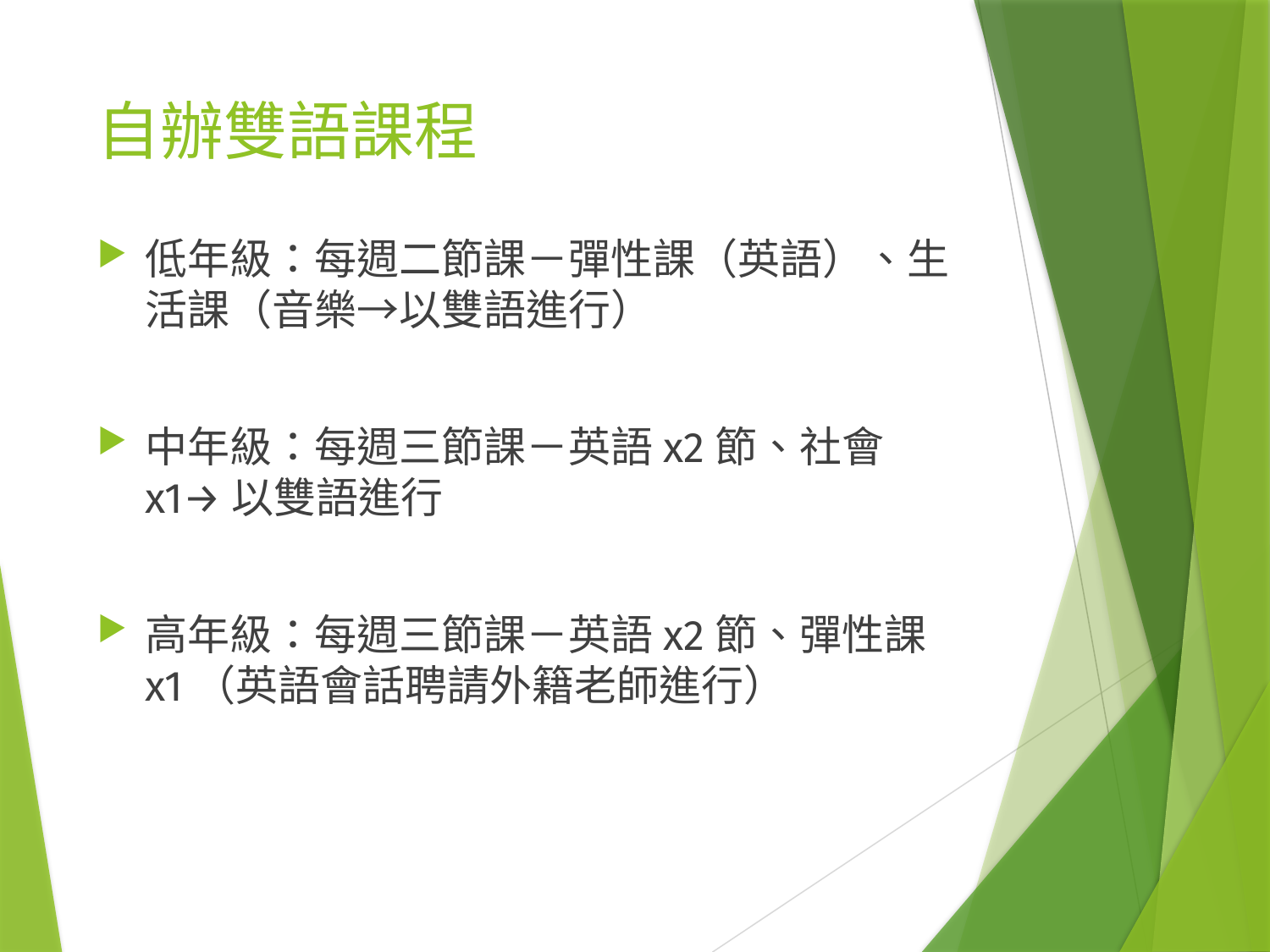

# 自辦雙語課程
低年級：每週二節課－彈性課（英語）、生活課（音樂→以雙語進行）

中年級：每週三節課－英語x2節、社會x1→以雙語進行

高年級：每週三節課－英語x2節、彈性課x1（英語會話聘請外籍老師進行）